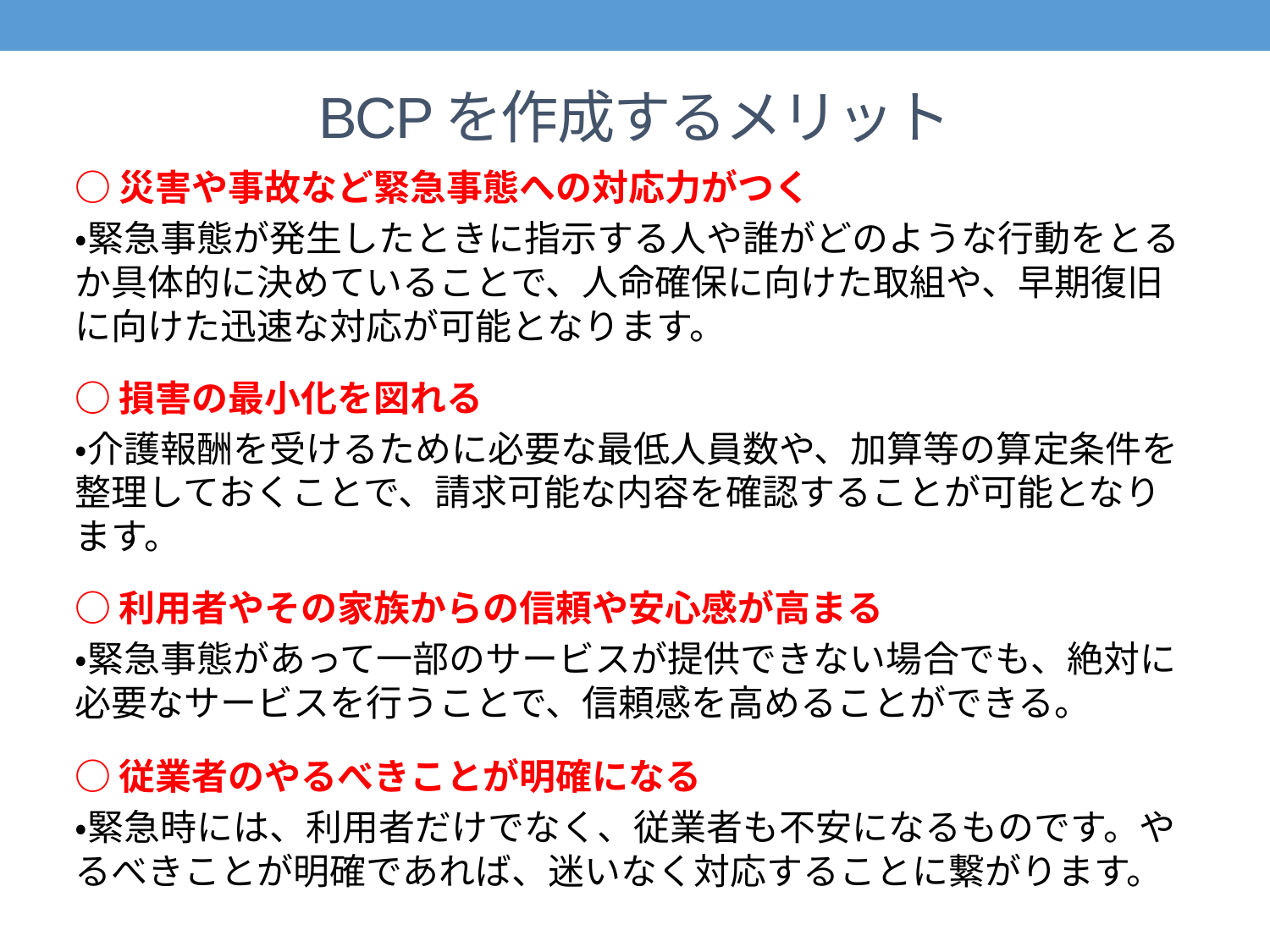

# BCPを作成するメリット
○災害や事故など緊急事態への対応力がつく
・緊急事態が発生したときに指示する人や誰がどのような行動をとるか具体的に決めていることで、人命確保に向けた取組や、早期復旧に向けた迅速な対応が可能となります。

○損害の最小化を図れる
・介護報酬を受けるために必要な最低人員数や、加算等の算定条件を整理しておくことで、請求可能な内容を確認することが可能となります。

○利用者やその家族からの信頼や安心感が高まる
・緊急事態があって一部のサービスが提供できない場合でも、絶対に必要なサービスを行うことで、信頼感を高めることができる。

○従業者のやるべきことが明確になる
・緊急時には、利用者だけでなく、従業者も不安になるものです。やるべきことが明確であれば、迷いなく対応することに繋がります。